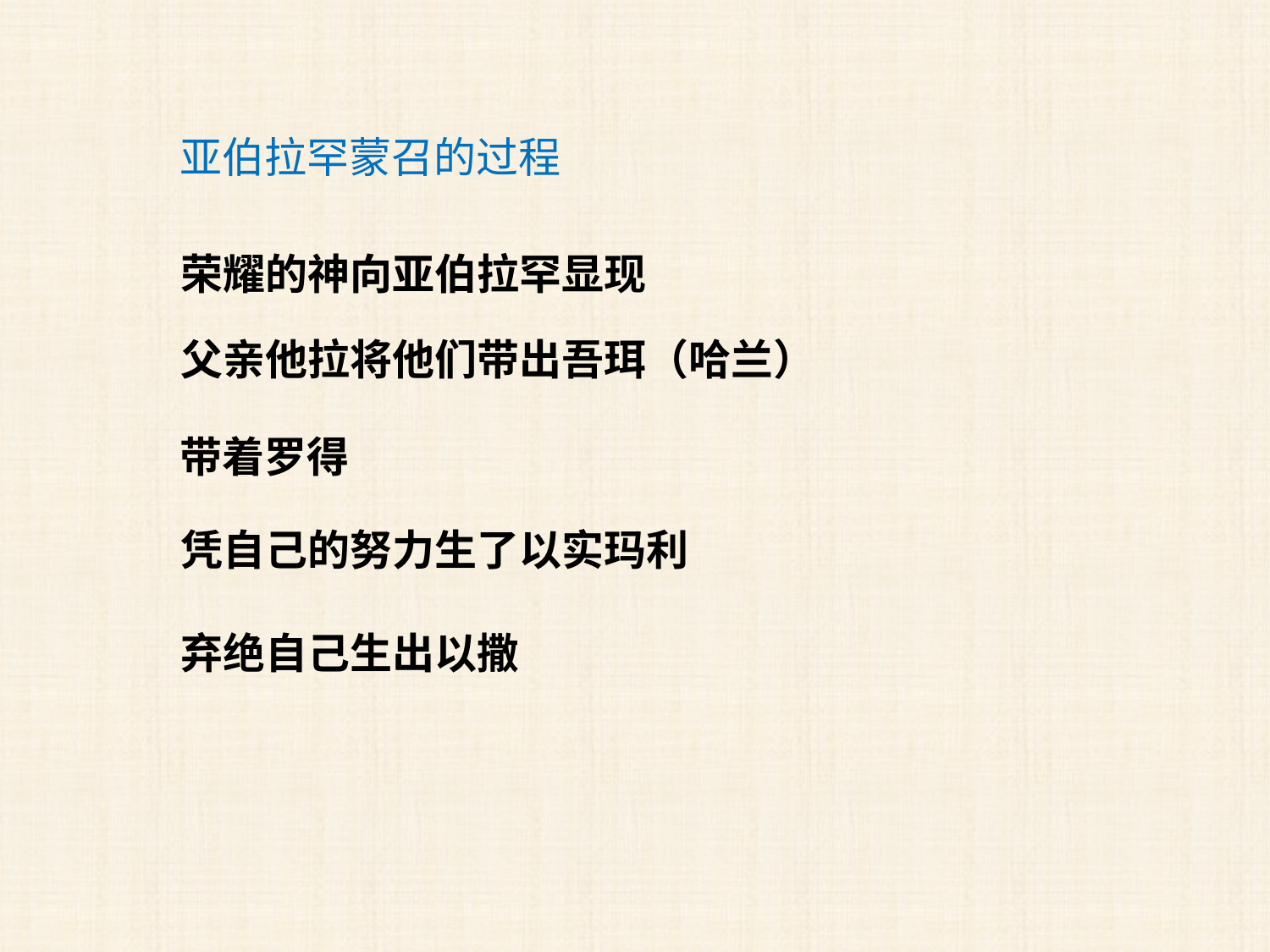

亚伯拉罕蒙召的过程
荣耀的神向亚伯拉罕显现
父亲他拉将他们带出吾珥（哈兰）
带着罗得
凭自己的努力生了以实玛利
弃绝自己生出以撒